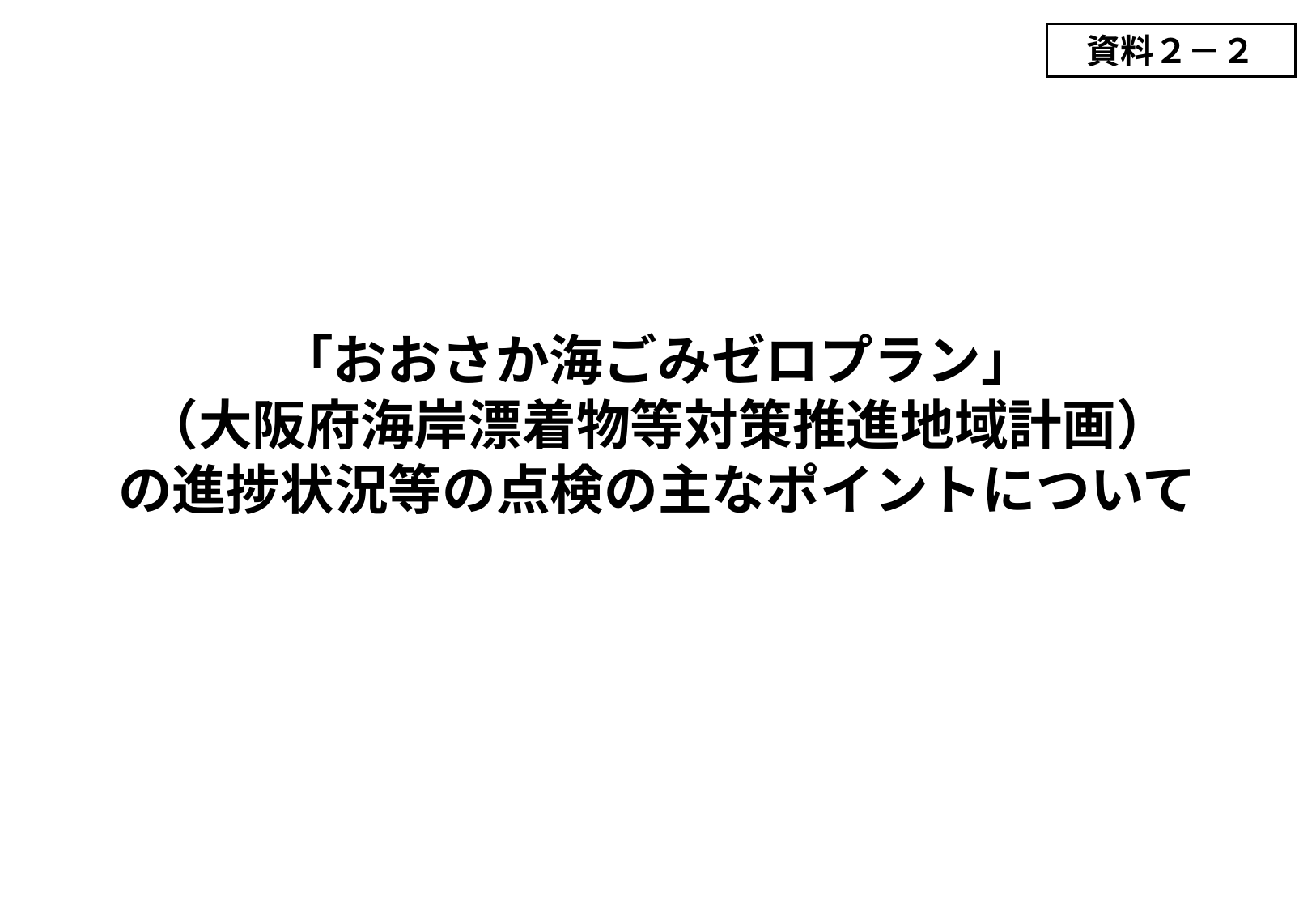

資料２－２
# 「おおさか海ごみゼロプラン」 （大阪府海岸漂着物等対策推進地域計画） の進捗状況等の点検の主なポイントについて